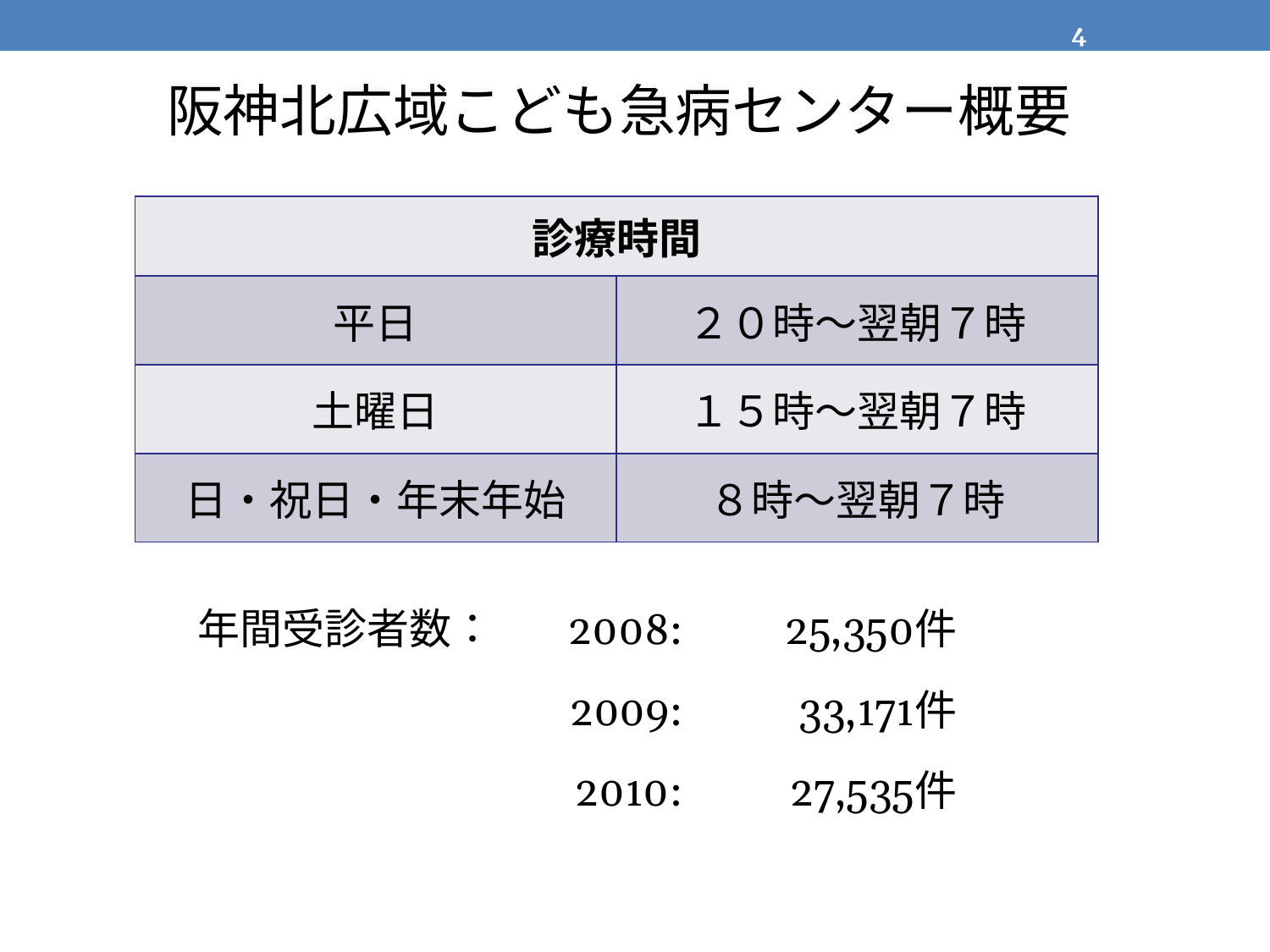

4
阪神北広域こども急病センター概要
| 診療時間 |  |
| --- | --- |
| 平日 | ２０時〜翌朝７時 |
| 土曜日 | １５時〜翌朝７時 |
| 日・祝日・年末年始 | ８時〜翌朝７時 |
年間受診者数：　	2008:	25,350件
	2009:	33,171件
	2010:	27,535件